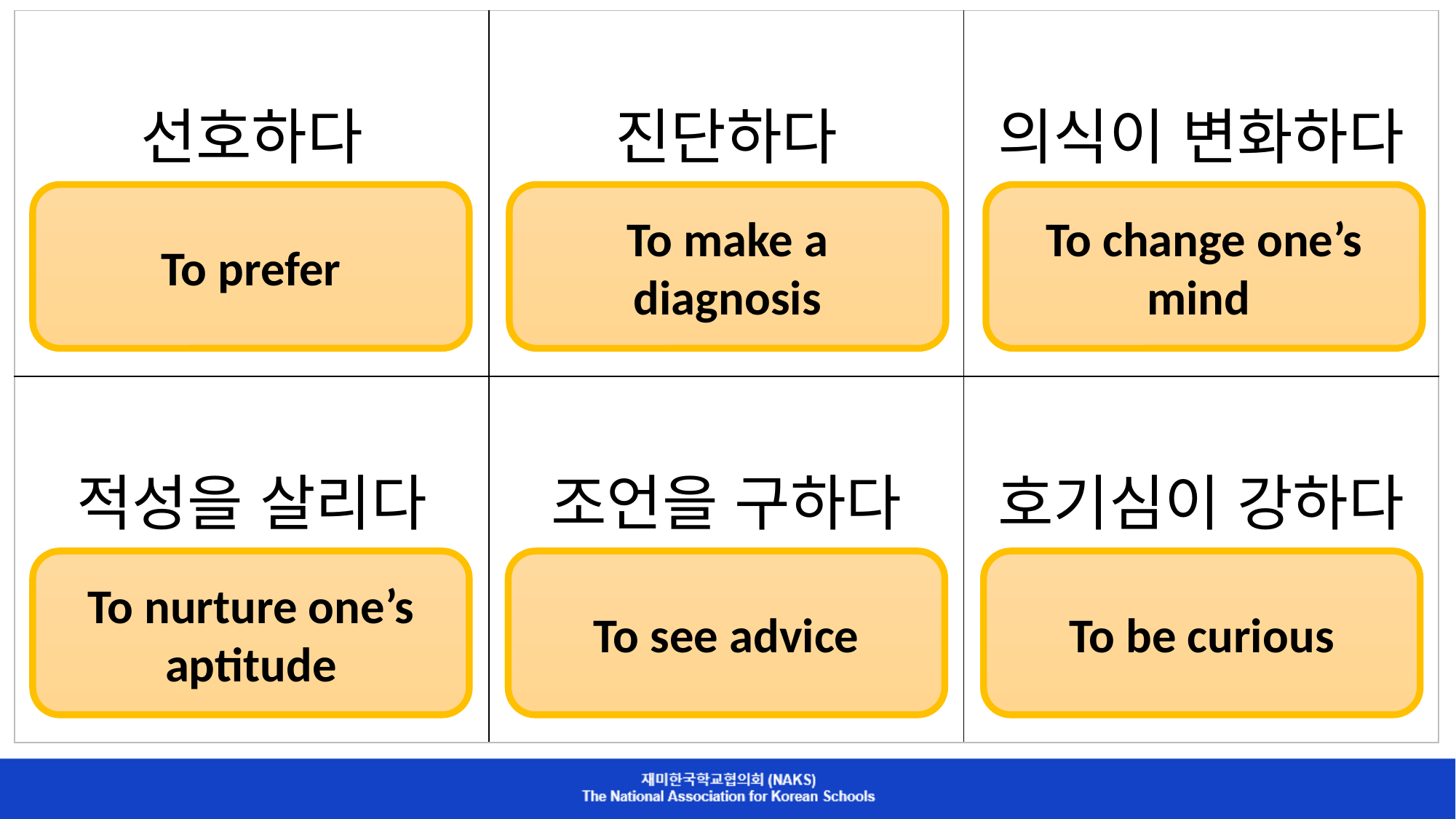

| 선호하다 | 진단하다 | 의식이 변화하다 |
| --- | --- | --- |
| 적성을 살리다 | 조언을 구하다 | 호기심이 강하다 |
To prefer
To make a diagnosis
To change one’s mind
To nurture one’s aptitude
To see advice
To be curious